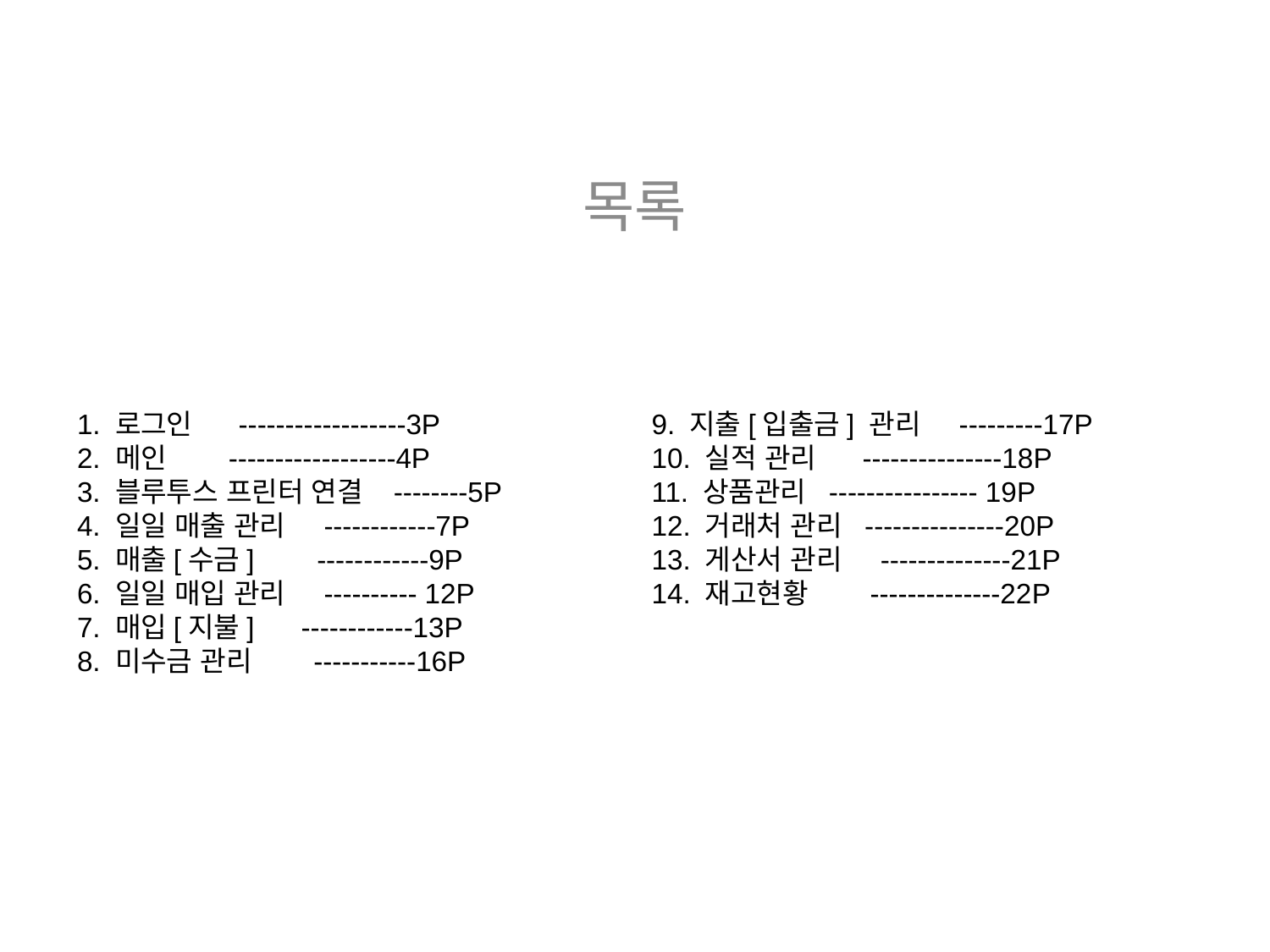

목록
1. 로그인     ------------------3P
2. 메인       ------------------4P
3. 블루투스 프린터 연결   --------5P
4. 일일 매출 관리    ------------7P
5. 매출[수금]        ------------9P
6. 일일 매입 관리    ---------- 12P
7. 매입[지불]      ------------13P
8. 미수금 관리       -----------16P

9. 지출[입출금] 관리    ---------17P
10. 실적 관리     ---------------18P
11. 상품관리  ---------------- 19P
12. 거래처 관리  ---------------20P
13. 게산서 관리    --------------21P
14. 재고현황       --------------22P